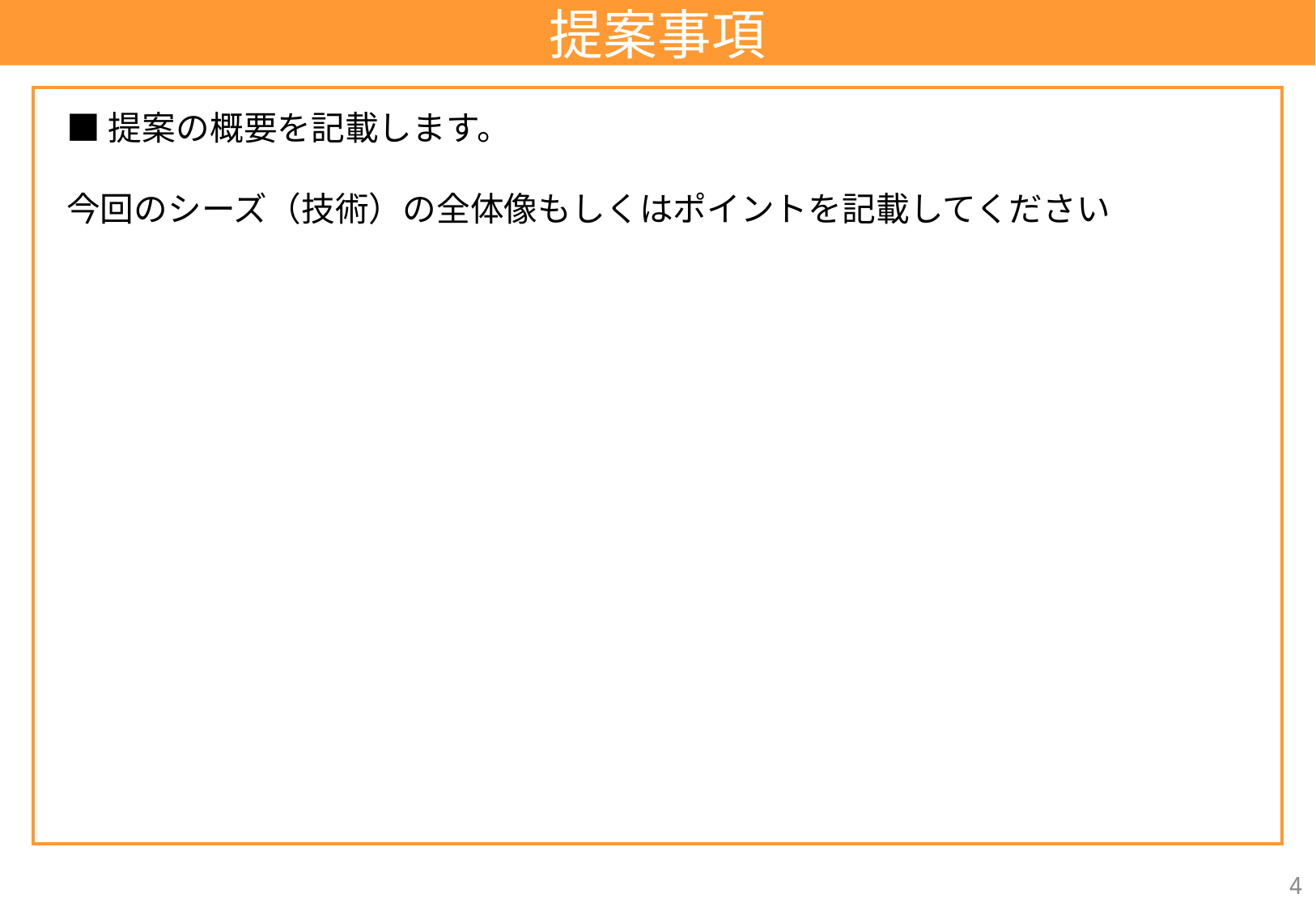

提案事項

■提案の概要を記載します。

今回のシーズ（技術）の全体像もしくはポイントを記載してください
4